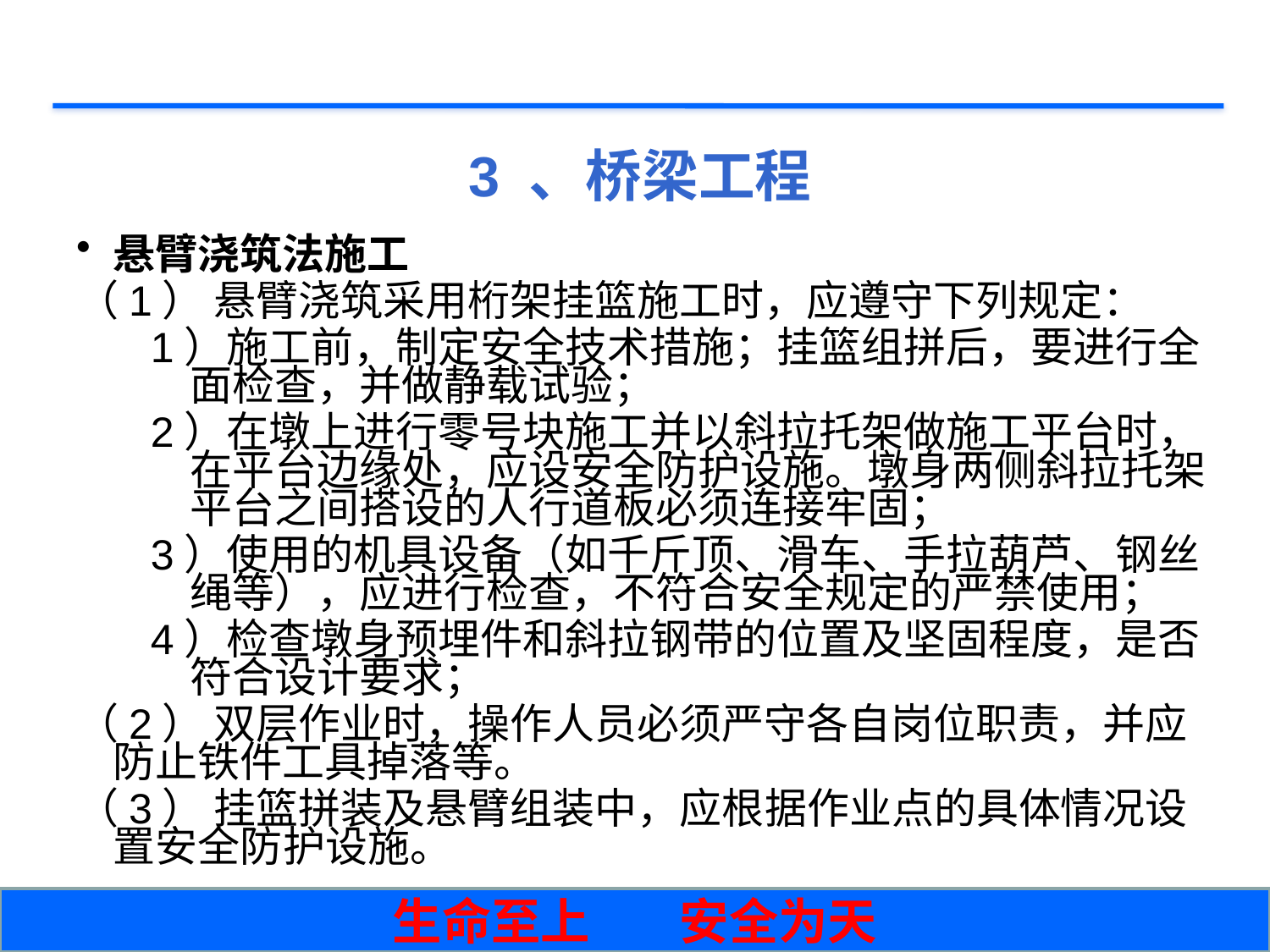

# 3 、桥梁工程
悬臂浇筑法施工
（1） 悬臂浇筑采用桁架挂篮施工时，应遵守下列规定：
1）施工前，制定安全技术措施；挂篮组拼后，要进行全面检查，并做静载试验；
2）在墩上进行零号块施工并以斜拉托架做施工平台时，在平台边缘处，应设安全防护设施。墩身两侧斜拉托架平台之间搭设的人行道板必须连接牢固；
3）使用的机具设备（如千斤顶、滑车、手拉葫芦、钢丝绳等），应进行检查，不符合安全规定的严禁使用；
4）检查墩身预埋件和斜拉钢带的位置及坚固程度，是否符合设计要求；
（2） 双层作业时，操作人员必须严守各自岗位职责，并应防止铁件工具掉落等。
（3） 挂篮拼装及悬臂组装中，应根据作业点的具体情况设置安全防护设施。